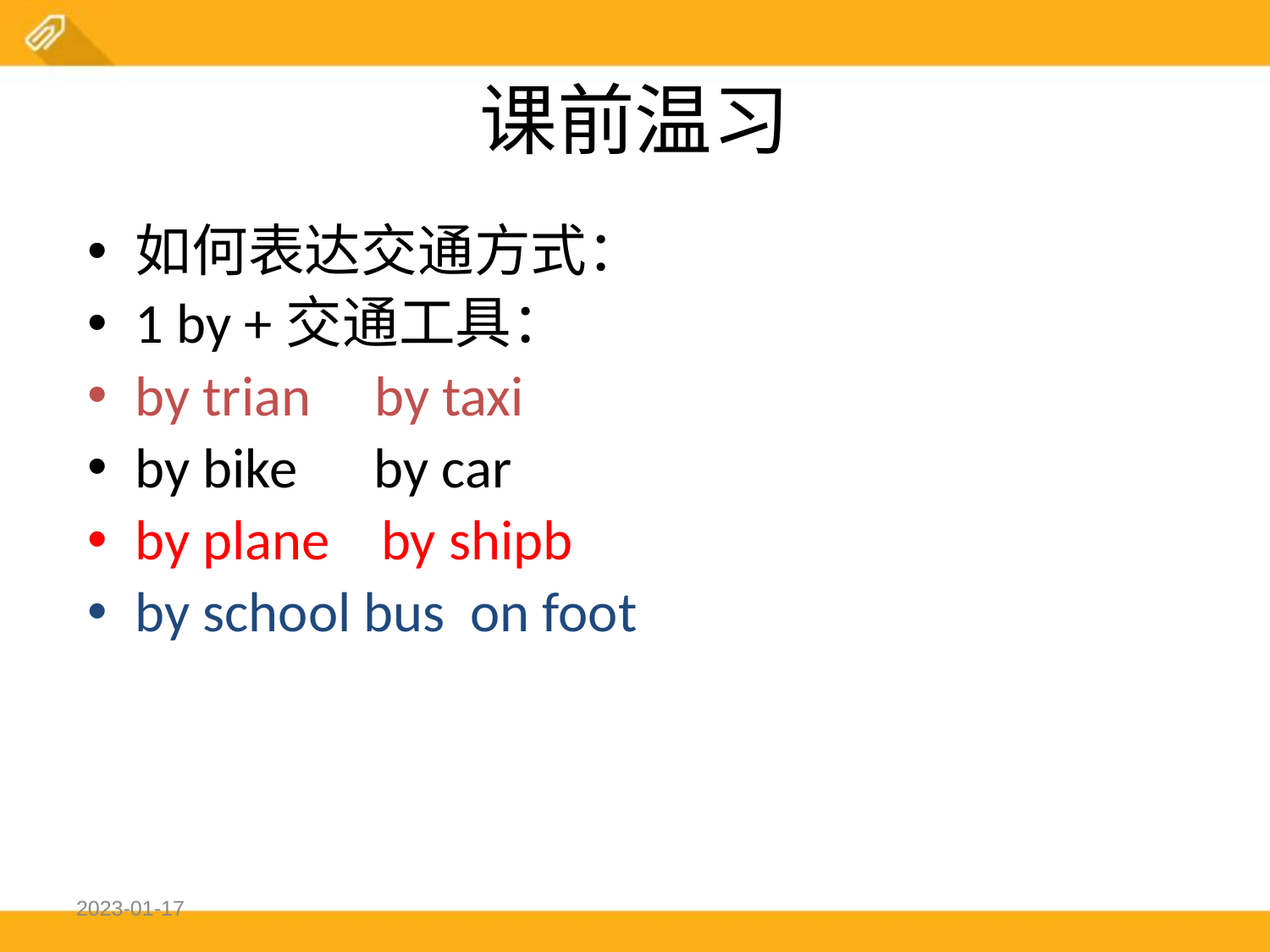

# 课前温习
如何表达交通方式：
1 by +交通工具：
by trian     by taxi
by bike      by car
by plane    by shipb
by school bus  on foot
2023-01-17